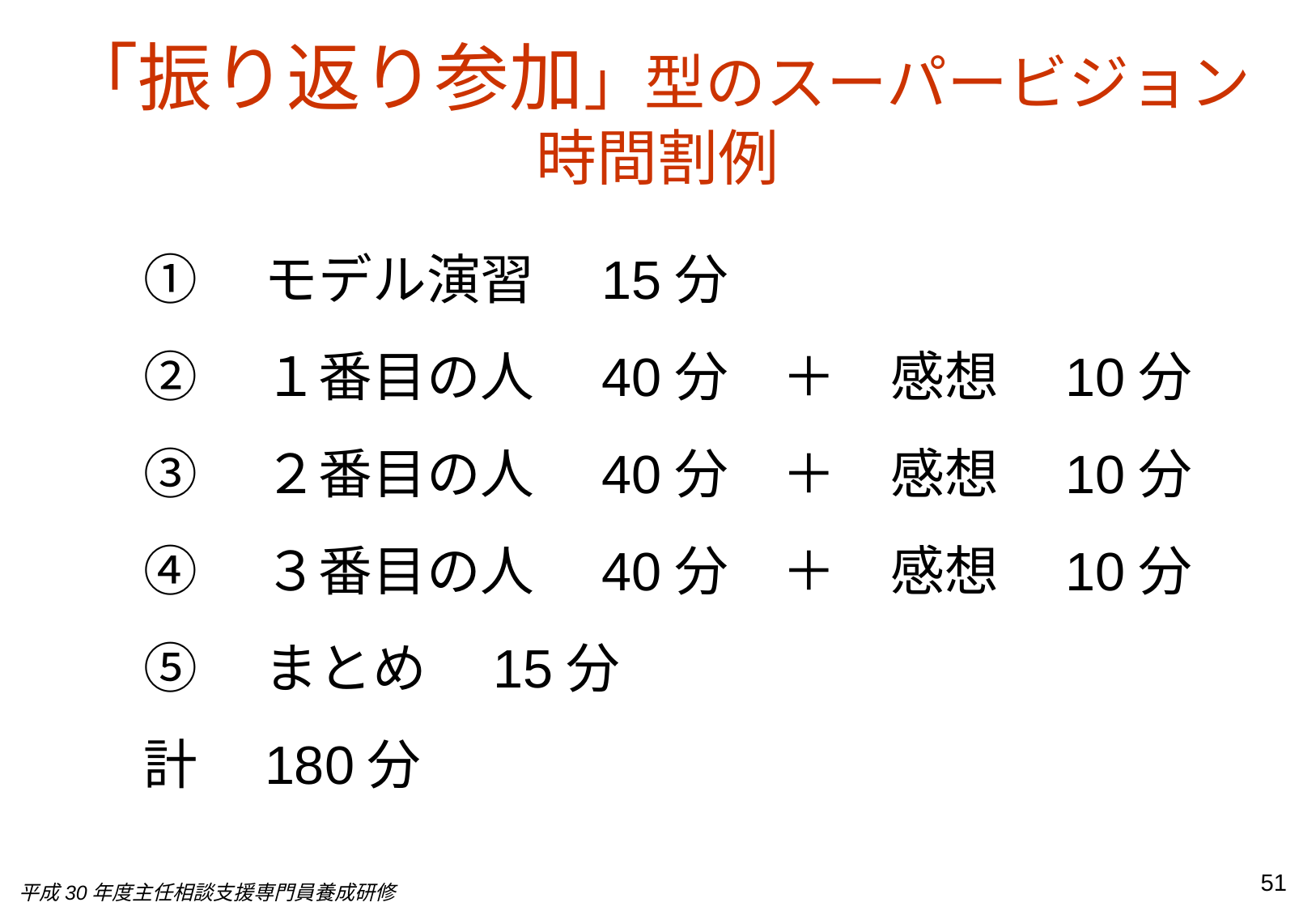

「振り返り参加」型のスーパービジョン時間割例
①　モデル演習　15分
②　１番目の人　40分　＋　感想　10分
③　２番目の人　40分　＋　感想　10分
④　３番目の人　40分　＋　感想　10分
⑤　まとめ　15分
計　180分
51
平成30年度主任相談支援専門員養成研修